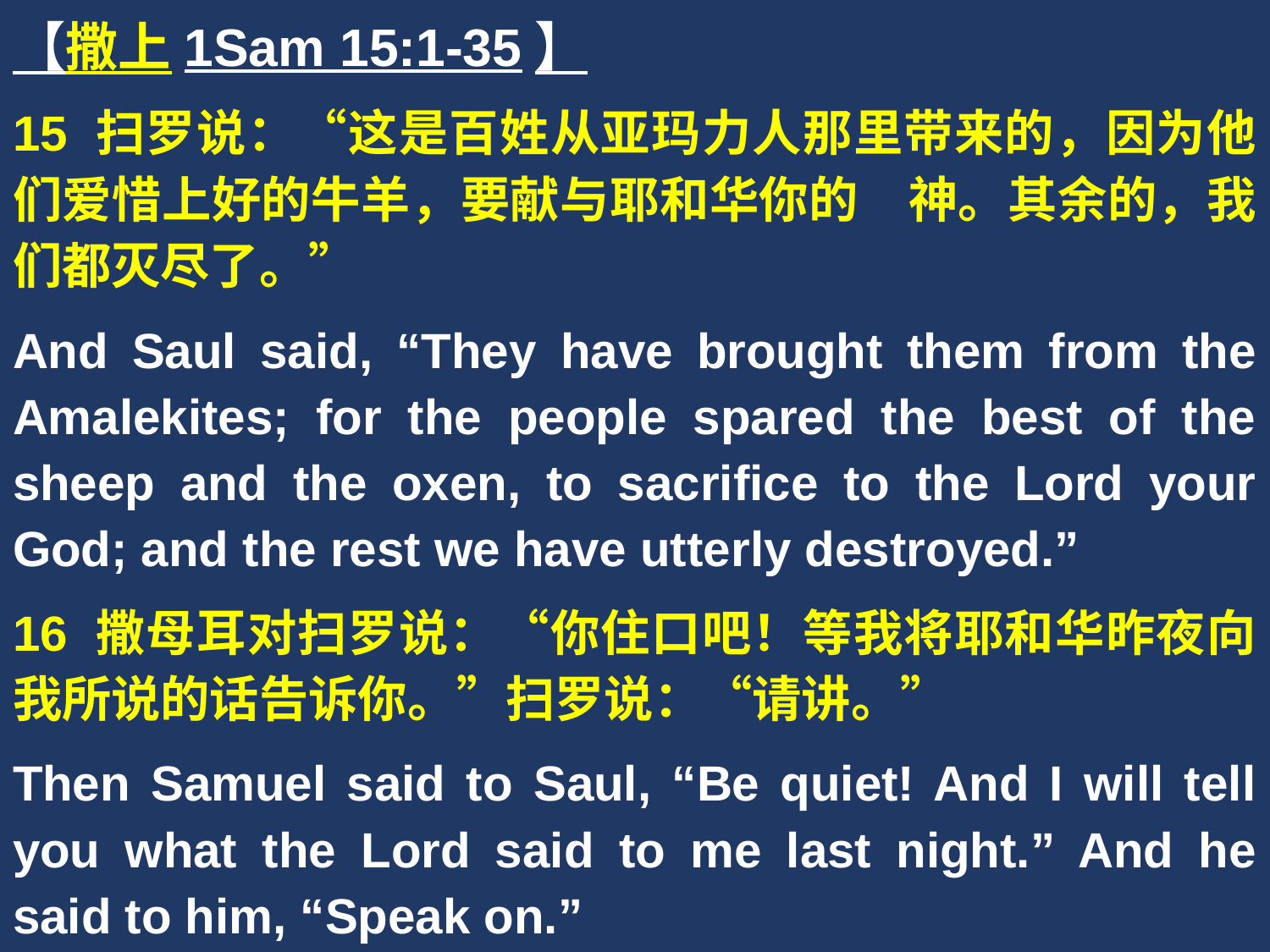

【撒上1Sam 15:1-35】
15 扫罗说：“这是百姓从亚玛力人那里带来的，因为他们爱惜上好的牛羊，要献与耶和华你的　神。其余的，我们都灭尽了。”
And Saul said, “They have brought them from the Amalekites; for the people spared the best of the sheep and the oxen, to sacrifice to the Lord your God; and the rest we have utterly destroyed.”
16 撒母耳对扫罗说：“你住口吧！等我将耶和华昨夜向我所说的话告诉你。”扫罗说：“请讲。”
Then Samuel said to Saul, “Be quiet! And I will tell you what the Lord said to me last night.” And he said to him, “Speak on.”